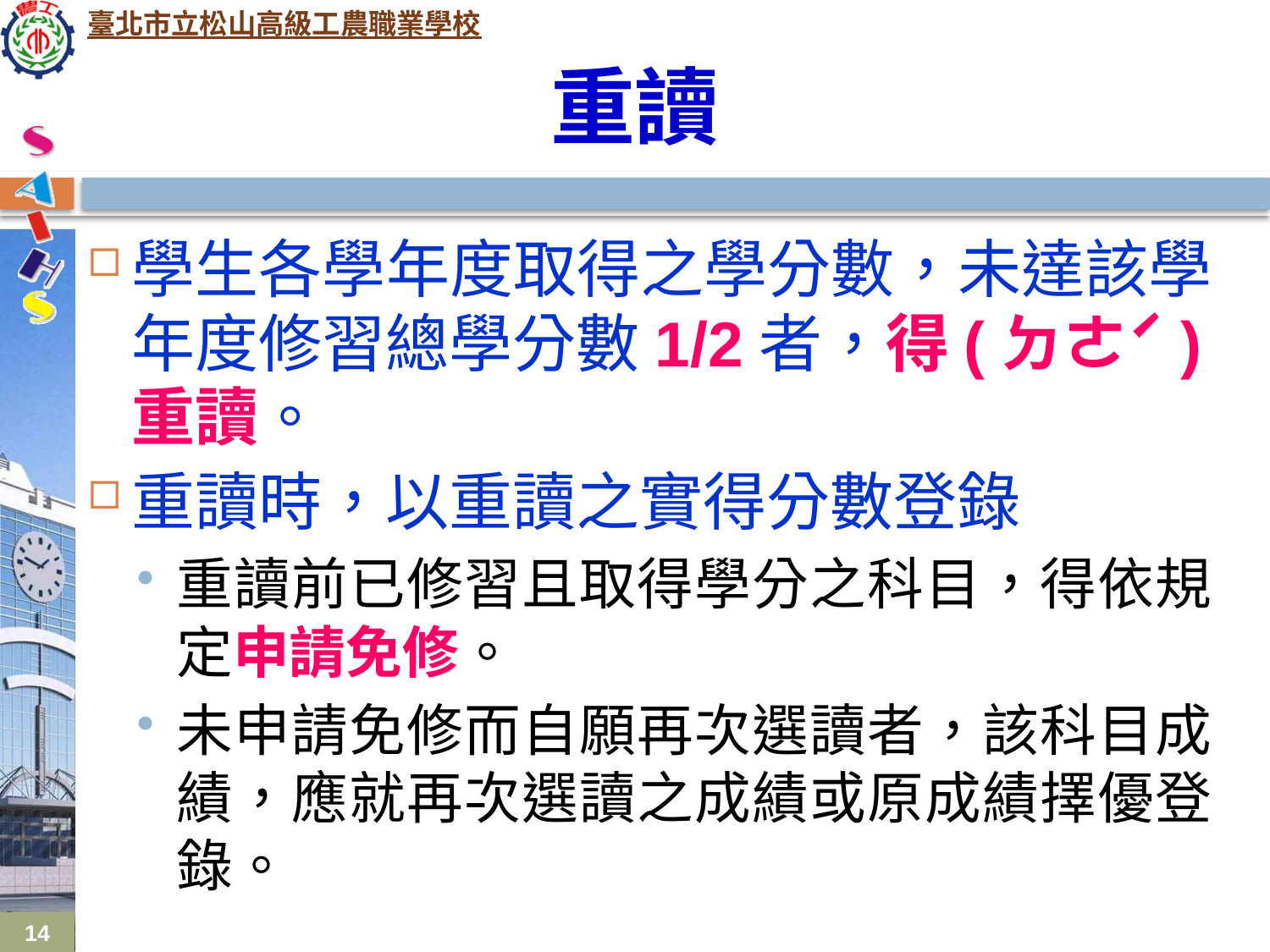

# 重讀
學生各學年度取得之學分數，未達該學年度修習總學分數1/2者，得(ㄉㄜˊ)重讀。
重讀時，以重讀之實得分數登錄
重讀前已修習且取得學分之科目，得依規定申請免修。
未申請免修而自願再次選讀者，該科目成績，應就再次選讀之成績或原成績擇優登錄。